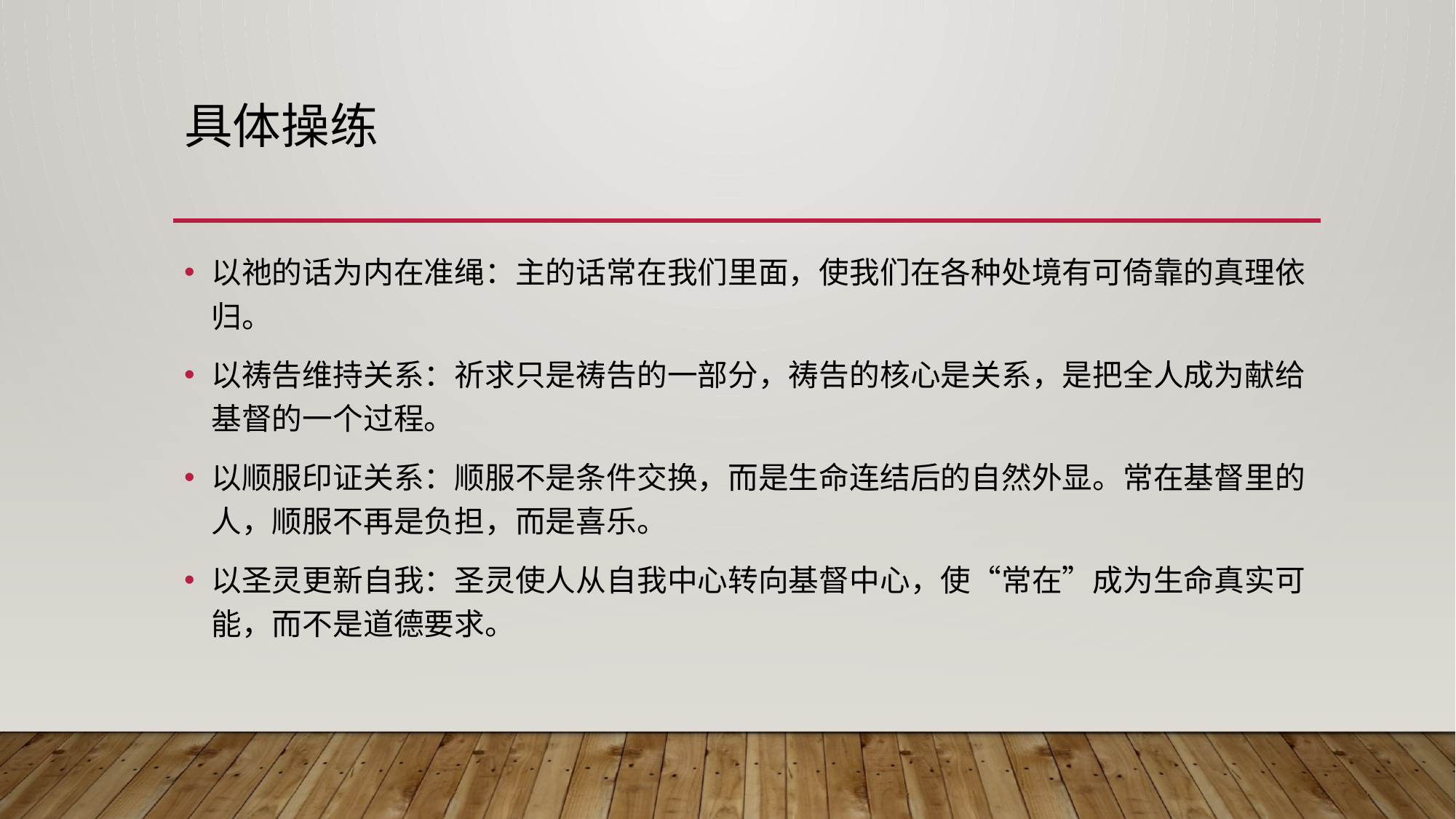

# 具体操练
以祂的话为内在准绳：主的话常在我们里面，使我们在各种处境有可倚靠的真理依归。
以祷告维持关系：祈求只是祷告的一部分，祷告的核心是关系，是把全人成为献给基督的一个过程。
以顺服印证关系：顺服不是条件交换，而是生命连结后的自然外显。常在基督里的人，顺服不再是负担，而是喜乐。
以圣灵更新自我：圣灵使人从自我中心转向基督中心，使“常在”成为生命真实可能，而不是道德要求。